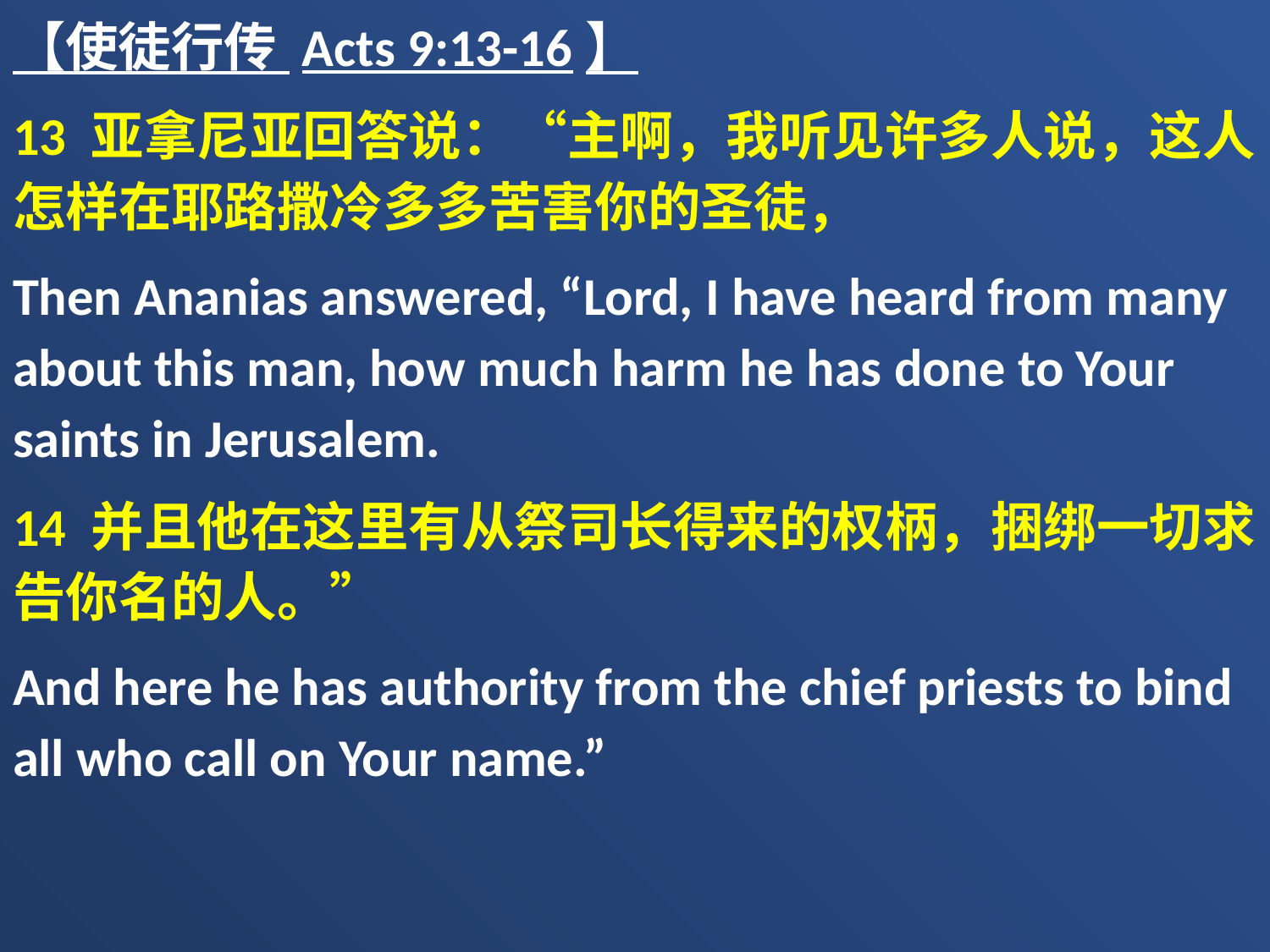

【使徒行传 Acts 9:13-16】
13 亚拿尼亚回答说：“主啊，我听见许多人说，这人怎样在耶路撒冷多多苦害你的圣徒，
Then Ananias answered, “Lord, I have heard from many about this man, how much harm he has done to Your saints in Jerusalem.
14 并且他在这里有从祭司长得来的权柄，捆绑一切求告你名的人。”
And here he has authority from the chief priests to bind all who call on Your name.”